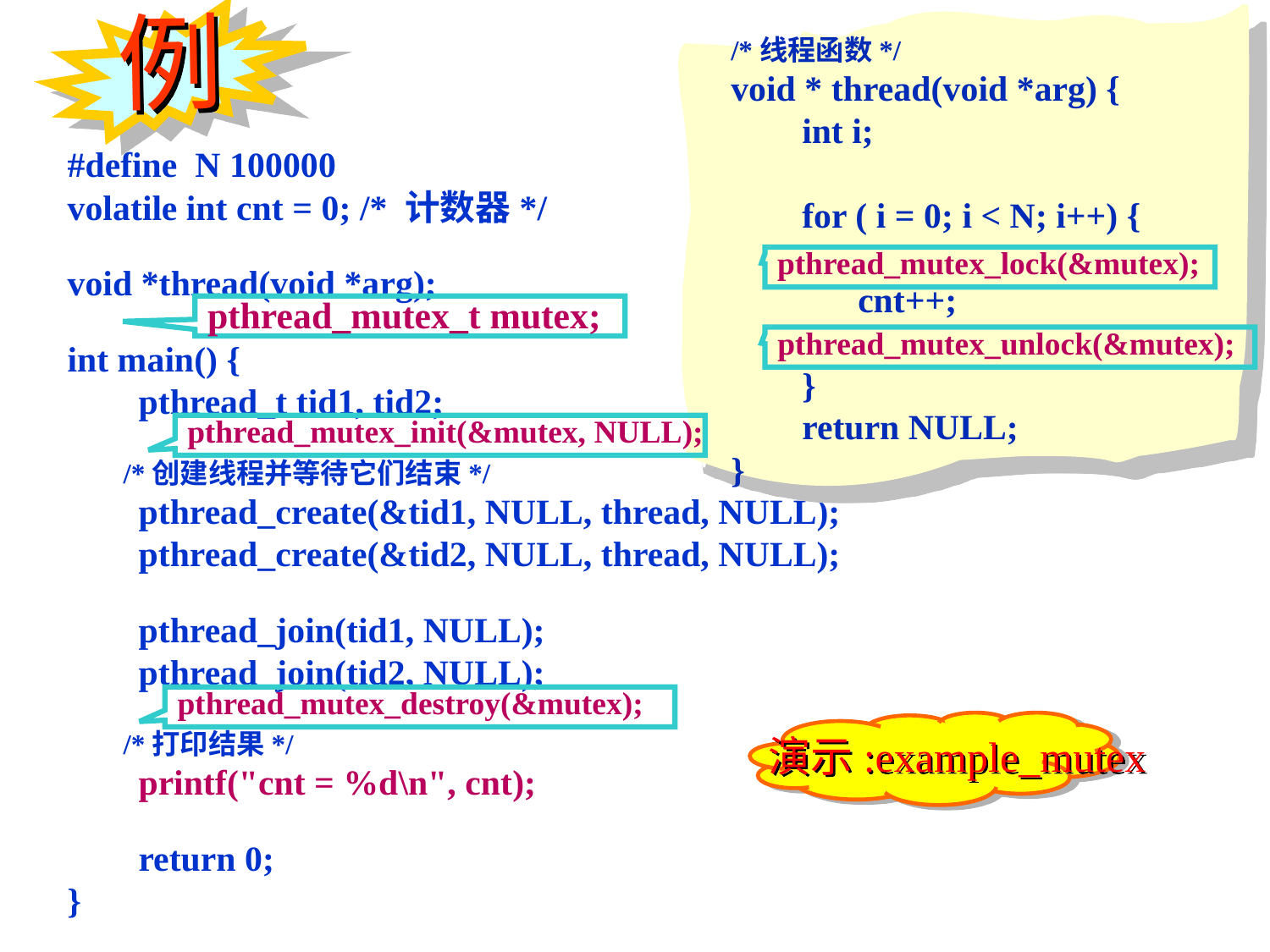

例

/*线程函数*/
void * thread(void *arg) {
        int i;

        for ( i = 0; i < N; i++) {
	cnt++;

        }
        return NULL;
}
#define  N 100000
volatile int cnt = 0; /* 计数器*/

void *thread(void *arg);

int main() {
        pthread_t tid1, tid2;

        /*创建线程并等待它们结束*/
        pthread_create(&tid1, NULL, thread, NULL);
        pthread_create(&tid2, NULL, thread, NULL);

        pthread_join(tid1, NULL);
        pthread_join(tid2, NULL);

        /*打印结果*/
        printf("cnt = %d\n", cnt);

        return 0;
}
pthread_mutex_lock(&mutex);

pthread_mutex_t mutex;
pthread_mutex_unlock(&mutex);

pthread_mutex_init(&mutex, NULL);

pthread_mutex_destroy(&mutex);

演示:example_mutex